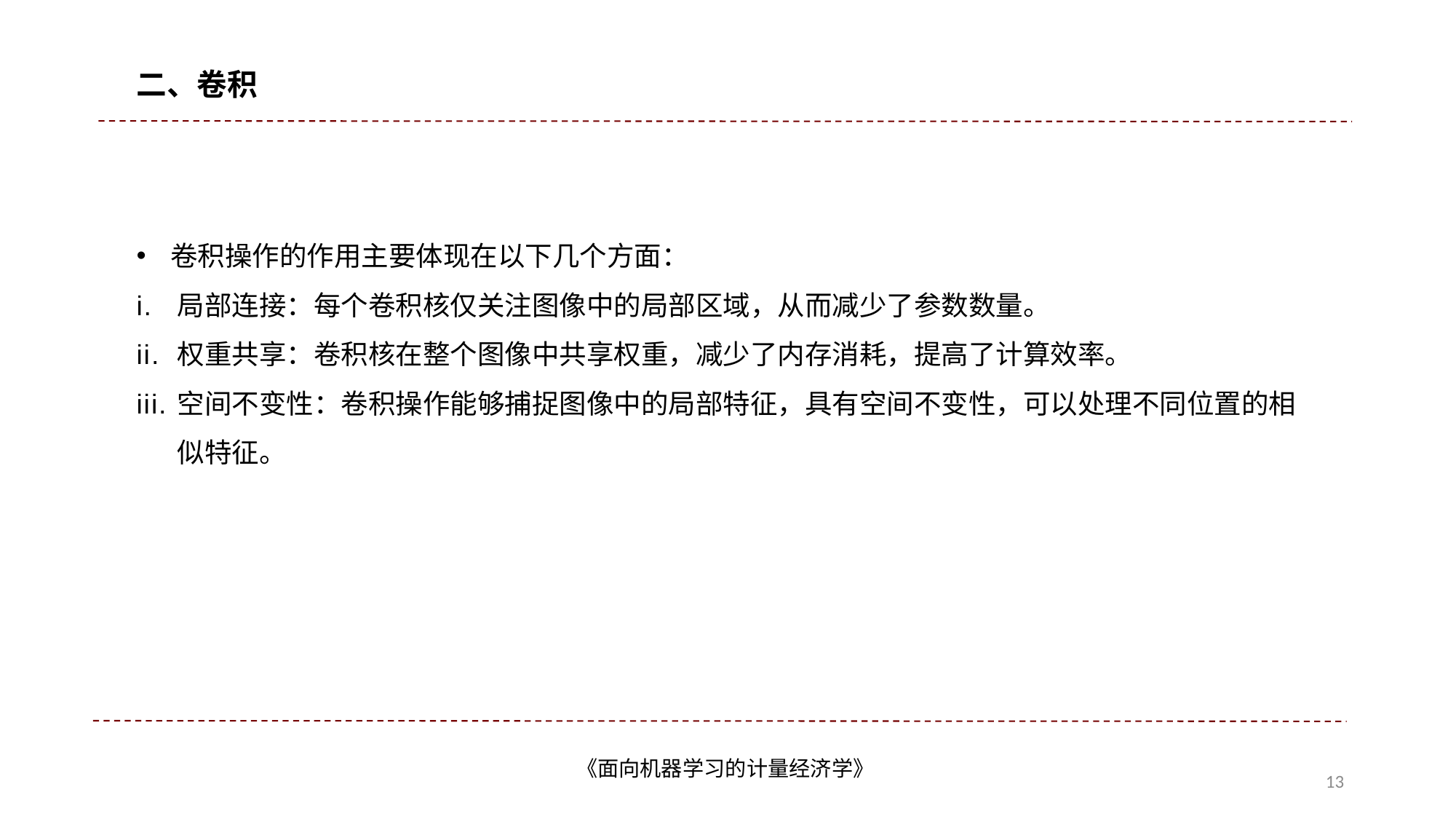

二、卷积

卷积操作的作用主要体现在以下几个方面：
局部连接：每个卷积核仅关注图像中的局部区域，从而减少了参数数量。
权重共享：卷积核在整个图像中共享权重，减少了内存消耗，提高了计算效率。
空间不变性：卷积操作能够捕捉图像中的局部特征，具有空间不变性，可以处理不同位置的相似特征。

2025年7月
《面向机器学习的计量经济学》
13